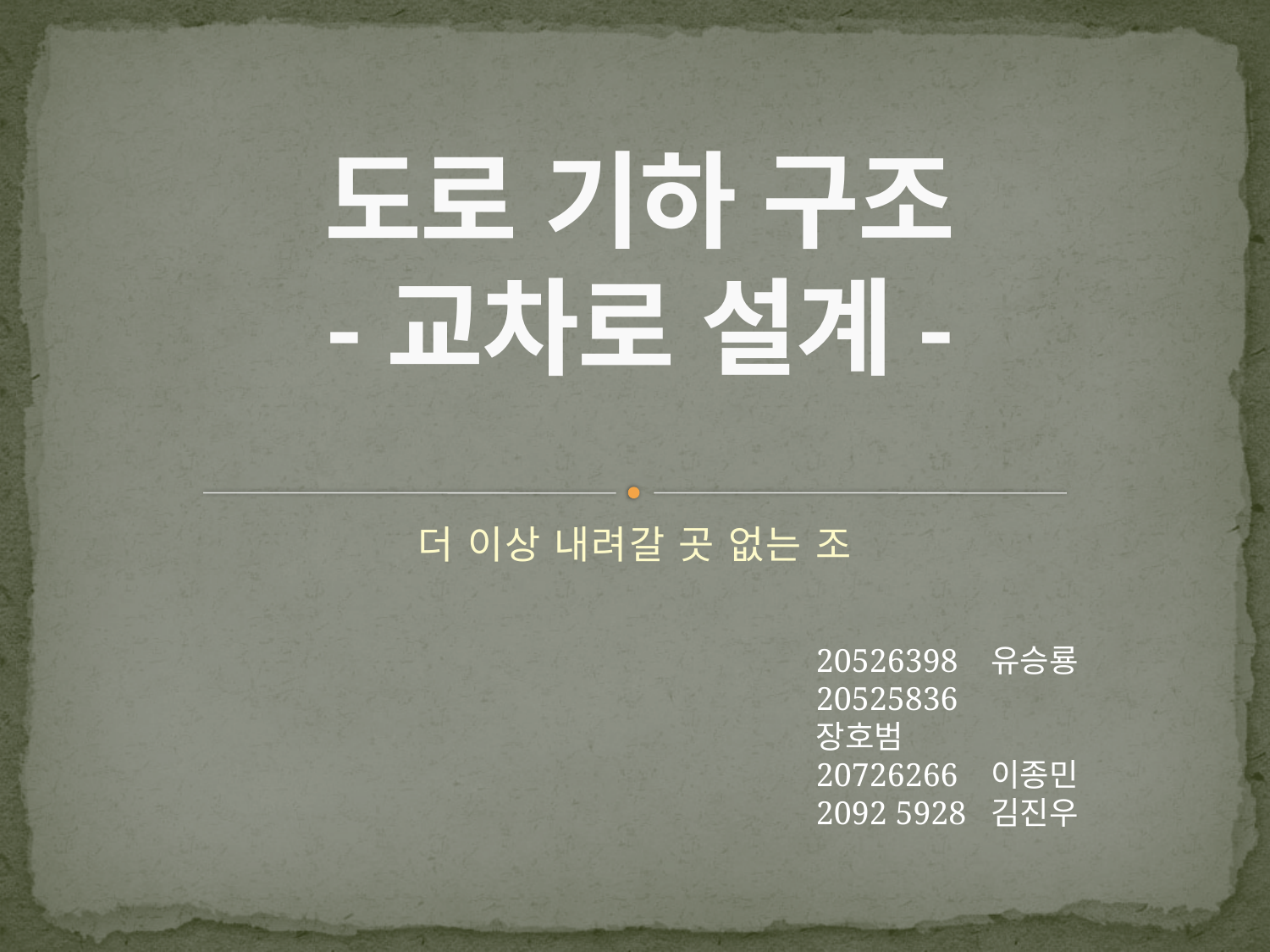

# 도로 기하 구조 -교차로 설계-
더 이상 내려갈 곳 없는 조
20526398   유승룡
20525836	   장호범
20726266   이종민
2092 5928  김진우